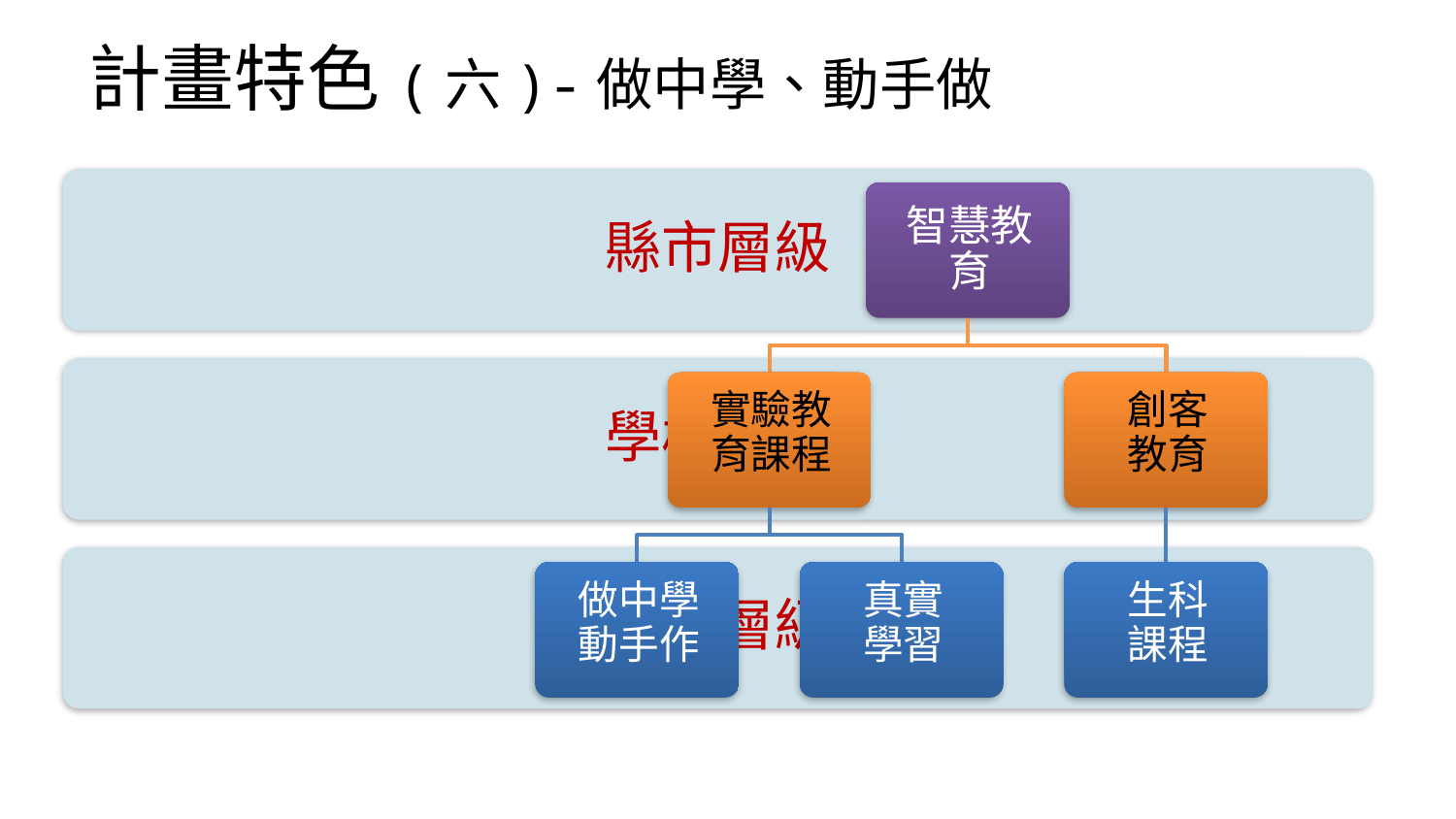

# 計畫特色(六)-做中學、動手做
教室層級
學校層級
縣市層級
智慧教育
實驗教
育課程
做中學
動手作
真實
學習
創客
教育
生科
課程